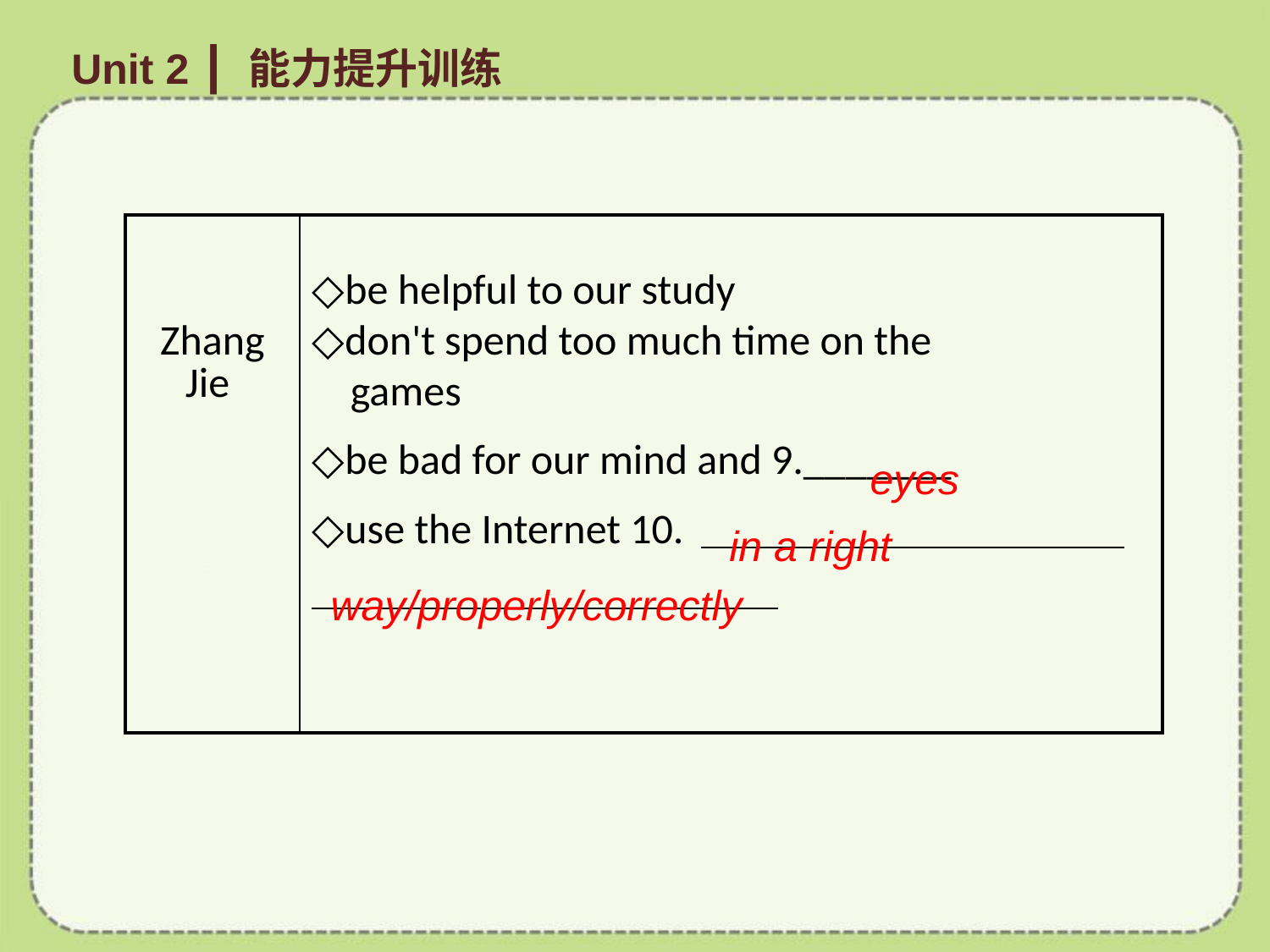

Unit 2 ┃ 能力提升训练
| Zhang Jie | ◇be helpful to our study ◇don't spend too much time on the games ◇be bad for our mind and 9.\_\_\_\_\_\_\_　　 ◇use the Internet 10. ＿＿＿＿＿＿＿＿＿＿＿＿＿＿＿＿＿＿＿＿＿ |
| --- | --- |

eyes
in a right

way/properly/correctly